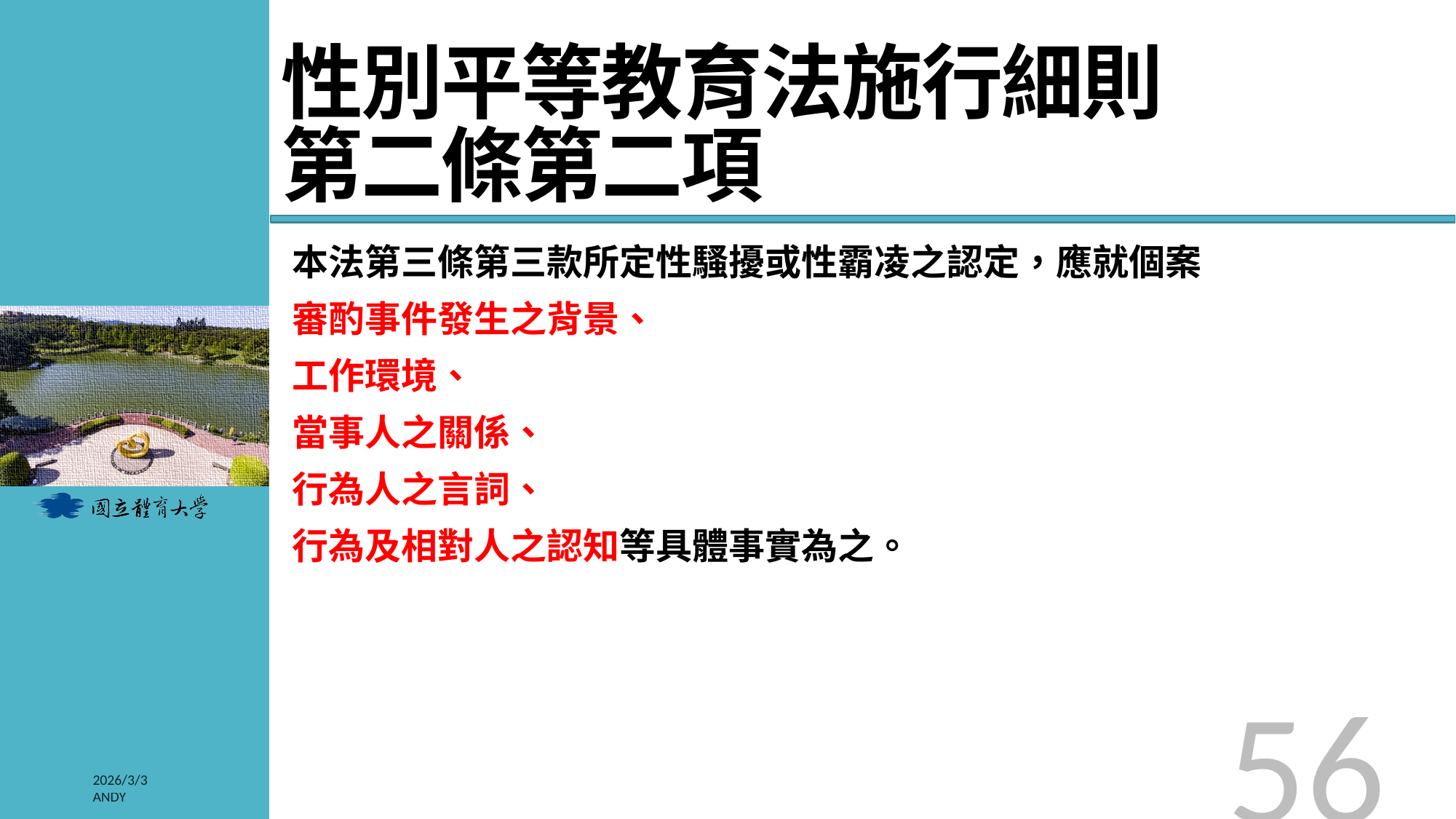

# 性別平等教育法施行細則 第二條第二項
本法第三條第三款所定性騷擾或性霸凌之認定，應就個案
審酌事件發生之背景、
工作環境、
當事人之關係、
行為人之言詞、
行為及相對人之認知等具體事實為之。
56
2026/3/3
Andy